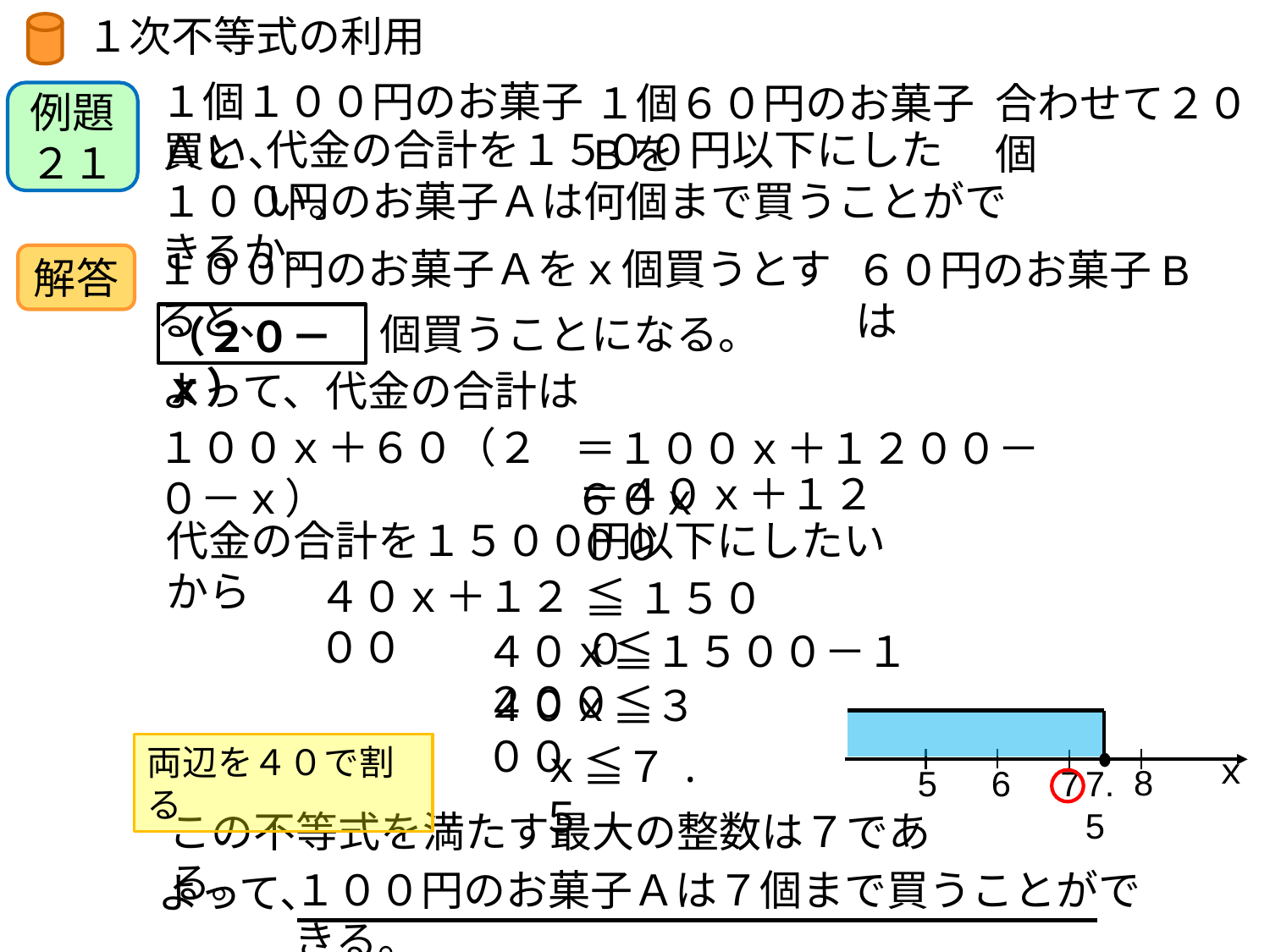

１次不等式の利用

１個１００円のお菓子Ａと
合わせて２０個
１個６０円のお菓子Bを
例題２１
代金の合計を１５００円以下にしたい。
買い、
１００円のお菓子Ａは何個まで買うことができるか。
１００円のお菓子Ａをｘ個買うとすると、
６０円のお菓子Bは
解答

個買うことになる。
（２０－ｘ）
よって、代金の合計は
１００ｘ＋６０（２０－ｘ）
＝１００ｘ＋１２００－６０ｘ
＝４０ｘ＋１２００
代金の合計を１５００円以下にしたいから
４０ｘ＋１２００
≦１５００
４０ｘ≦１５００－１２００
４０ｘ≦３００

両辺を４０で割る
ｘ≦７.５
ｘ
8
5
7
6
7.5

この不等式を満たす最大の整数は７である。
１００円のお菓子Ａは７個まで買うことができる。
よって、